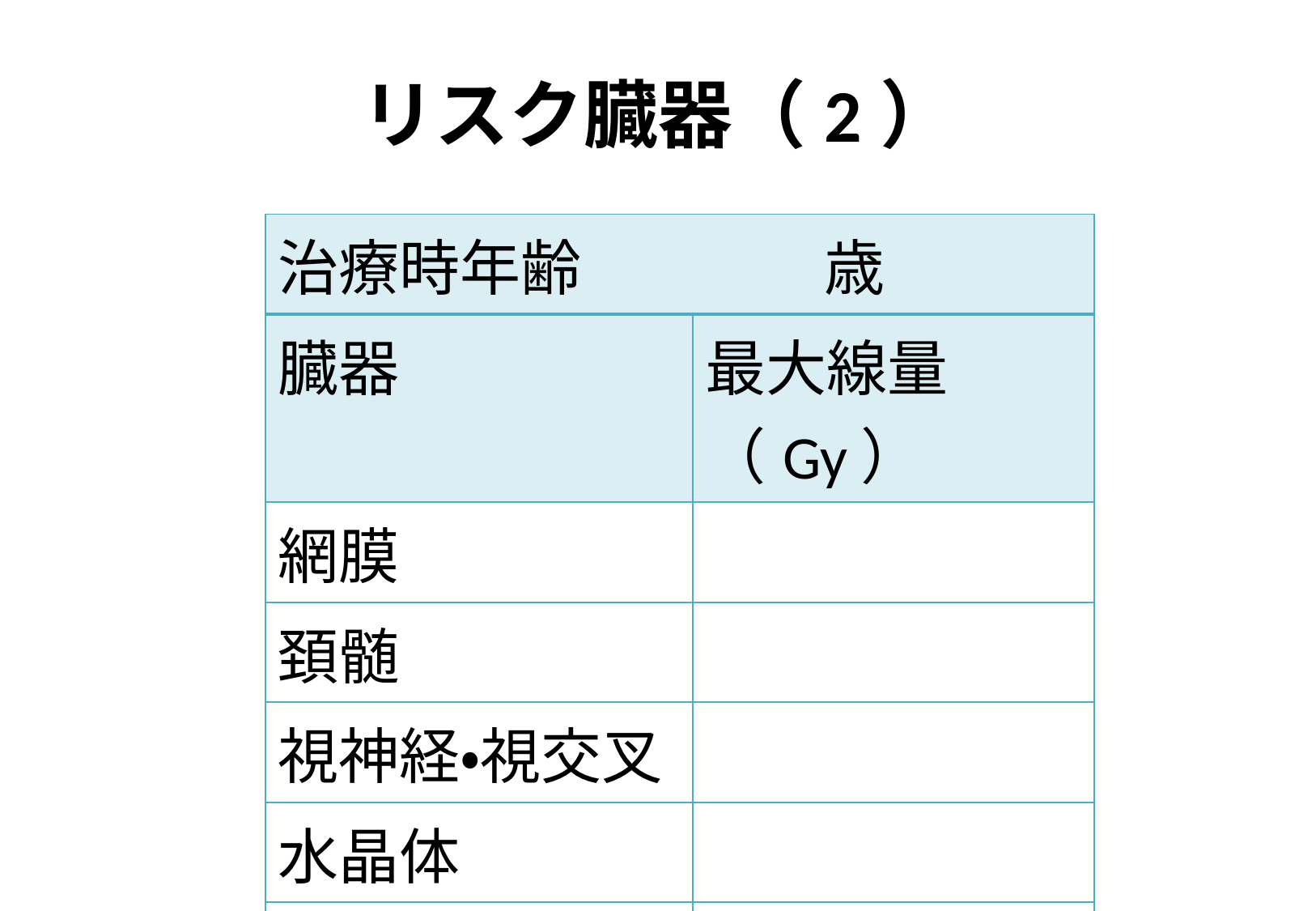

# リスク臓器（2）
| 治療時年齢　　　　歳 |  |
| --- | --- |
| 臓器 | 最大線量（Gy） |
| 網膜 |  |
| 頚髄 |  |
| 視神経・視交叉 |  |
| 水晶体 |  |
| 蝸牛 |  |